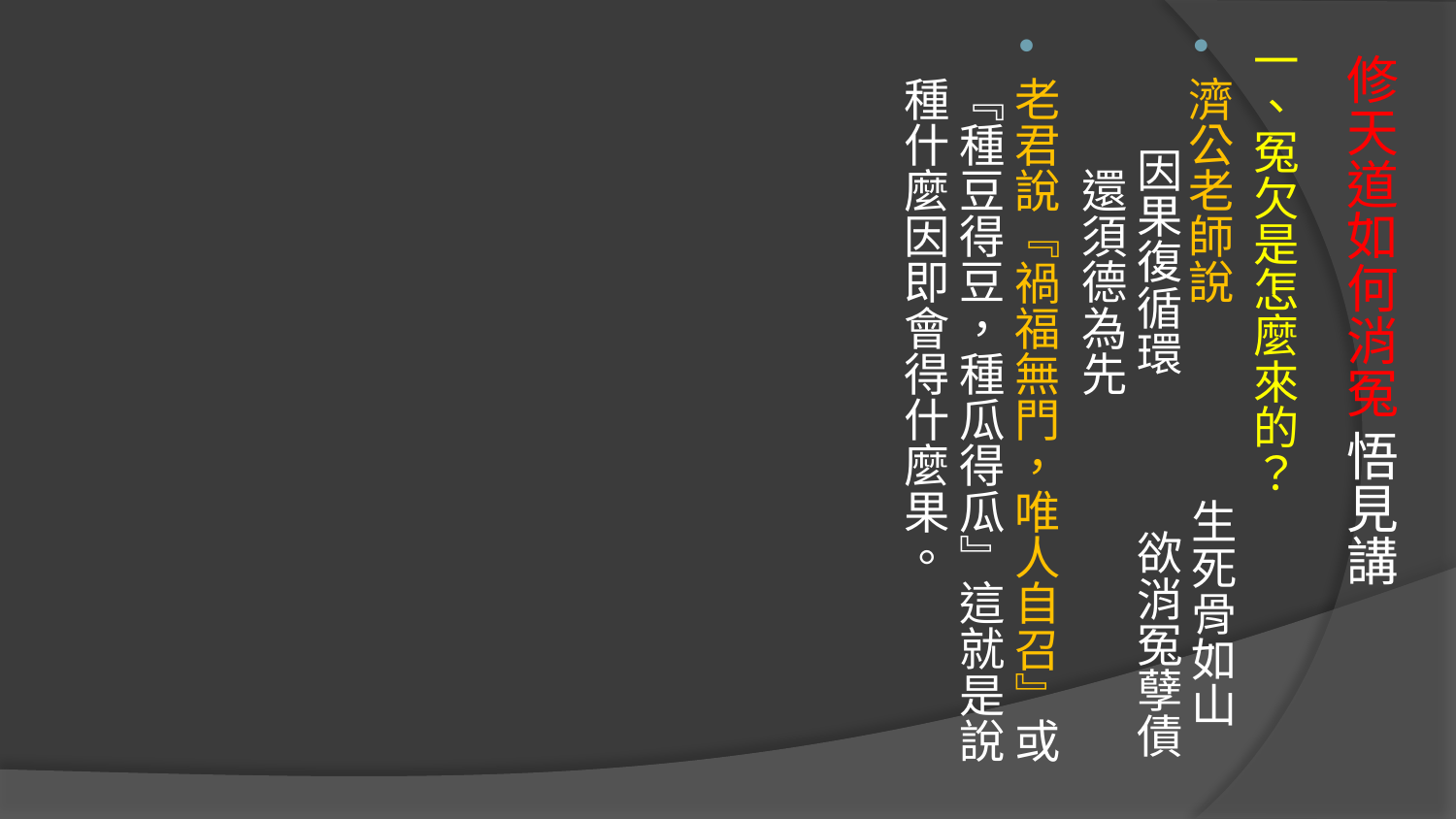

一、冤欠是怎麼來的？
濟公老師說                   生死骨如山             因果復循環               欲消冤孽債            還須德為先
老君說『禍福無門，唯人自召』或『種豆得豆，種瓜得瓜』這就是說種什麼因即會得什麼果。

# 修天道如何消冤 悟見講